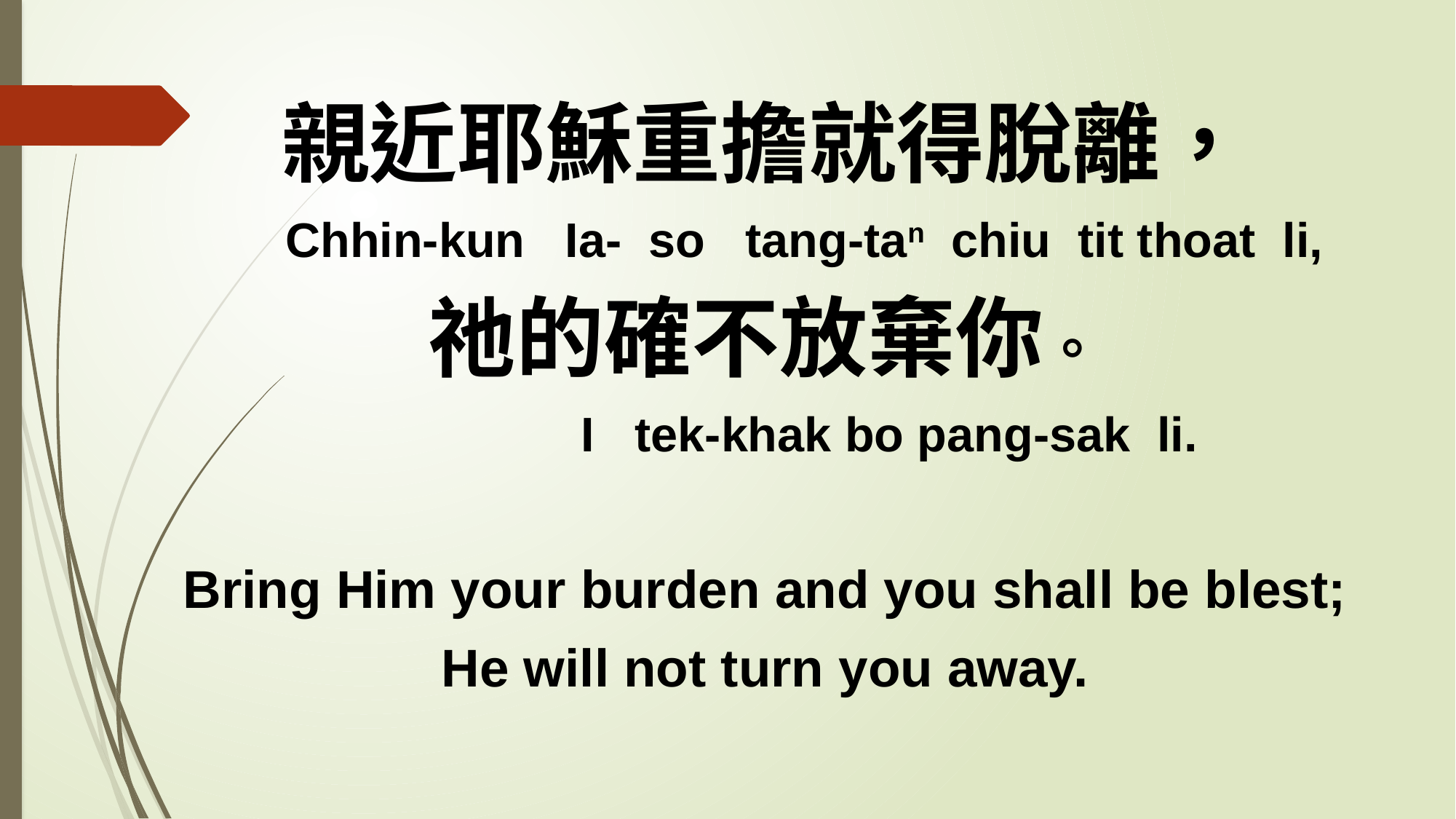

親近耶穌重擔就得脫離，
            Chhin-kun   Ia-  so   tang-tan  chiu  tit thoat  li,
祂的確不放棄你。
                                  I   tek-khak bo pang-sak  li.

Bring Him your burden and you shall be blest;
He will not turn you away.